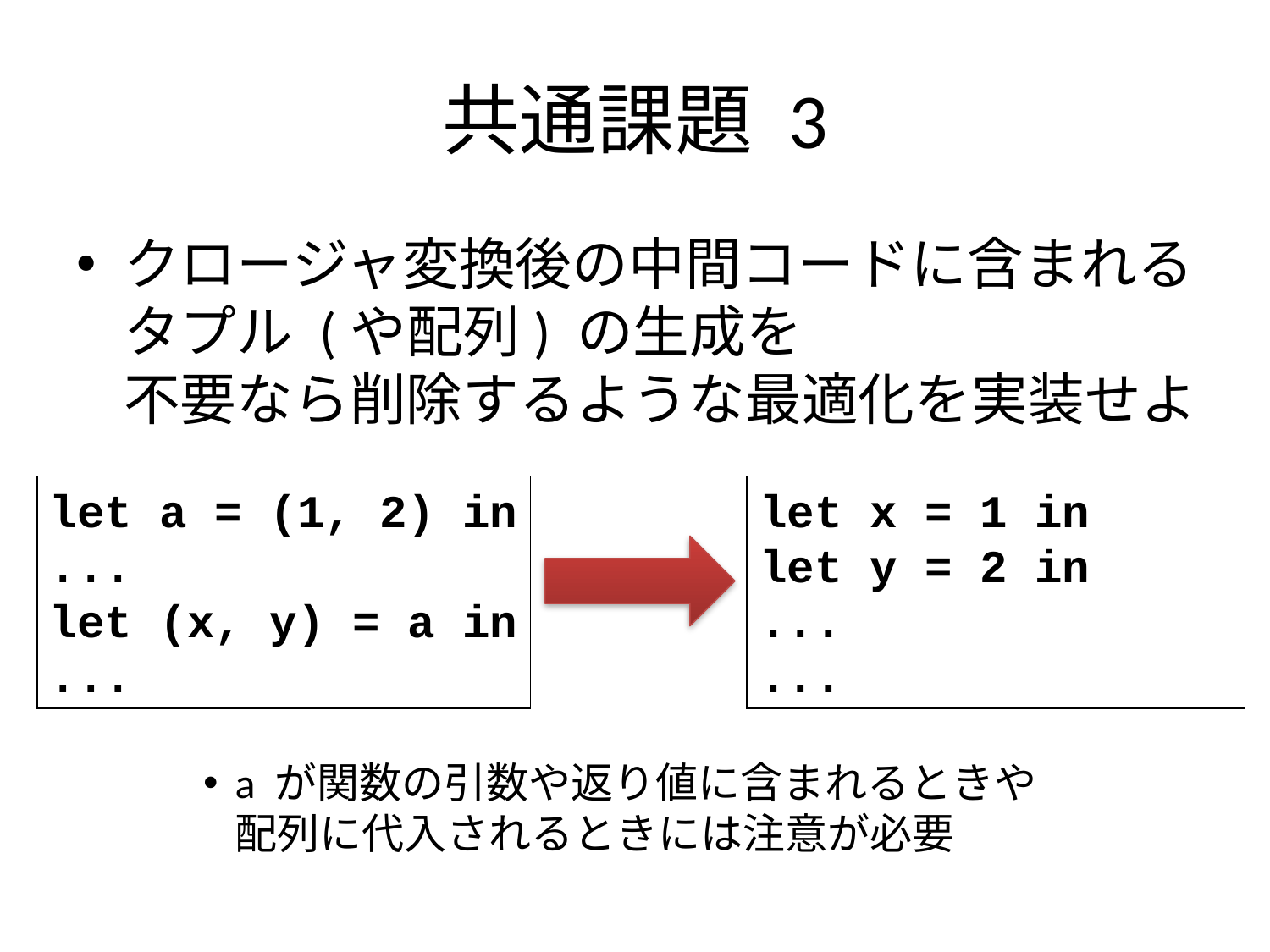

# 共通課題 3
クロージャ変換後の中間コードに含まれる
タプル (や配列) の生成を
不要なら削除するような最適化を実装せよ

a が関数の引数や返り値に含まれるときや
配列に代入されるときには注意が必要
let a = (1, 2) in
...
let (x, y) = a in
...
let x = 1 in
let y = 2 in
...
...